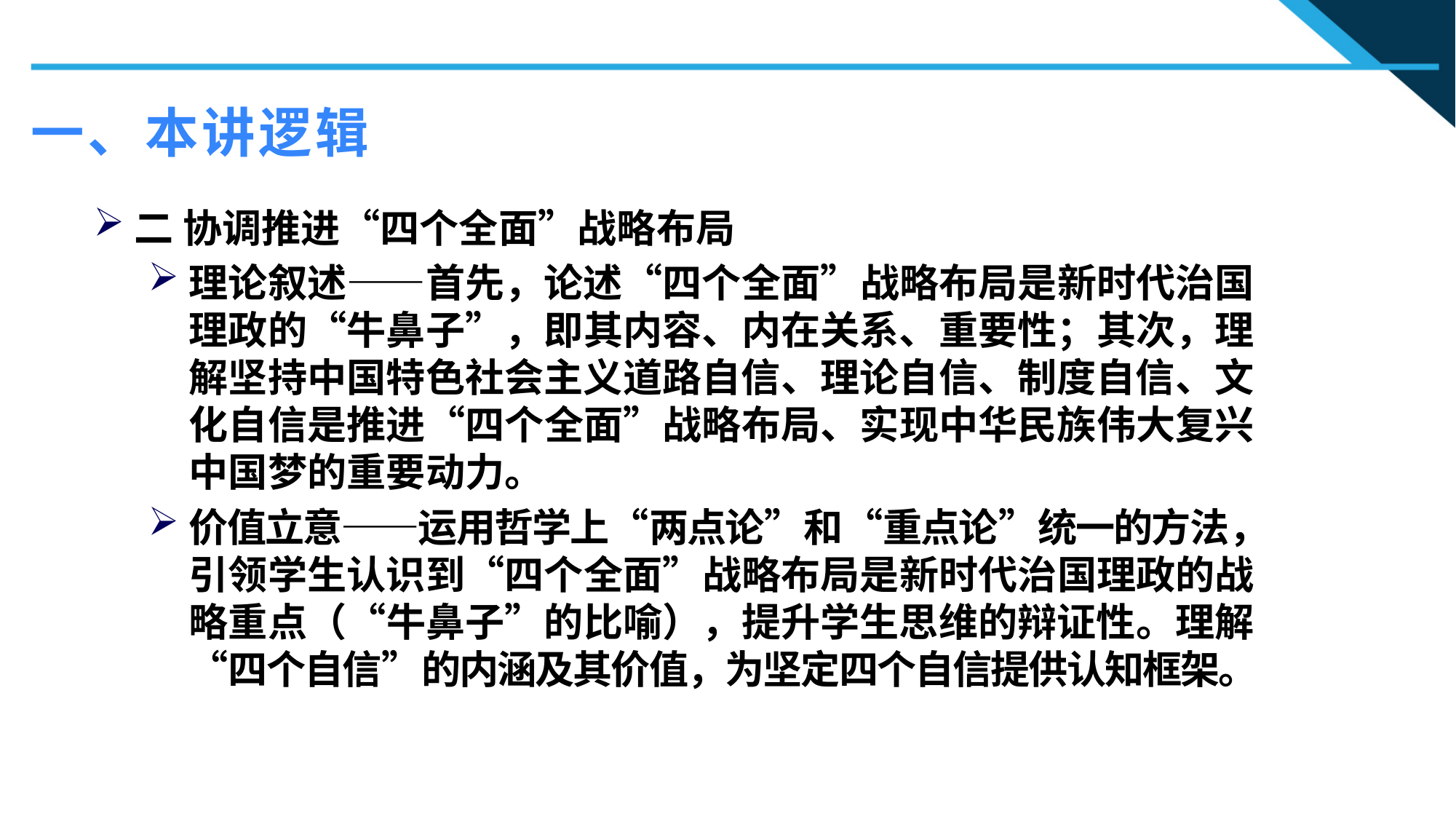

一、本讲逻辑
二 协调推进“四个全面”战略布局
理论叙述——首先，论述“四个全面”战略布局是新时代治国理政的“牛鼻子”，即其内容、内在关系、重要性；其次，理解坚持中国特色社会主义道路自信、理论自信、制度自信、文化自信是推进“四个全面”战略布局、实现中华民族伟大复兴中国梦的重要动力。
价值立意——运用哲学上“两点论”和“重点论”统一的方法，引领学生认识到“四个全面”战略布局是新时代治国理政的战略重点（“牛鼻子”的比喻），提升学生思维的辩证性。理解“四个自信”的内涵及其价值，为坚定四个自信提供认知框架。